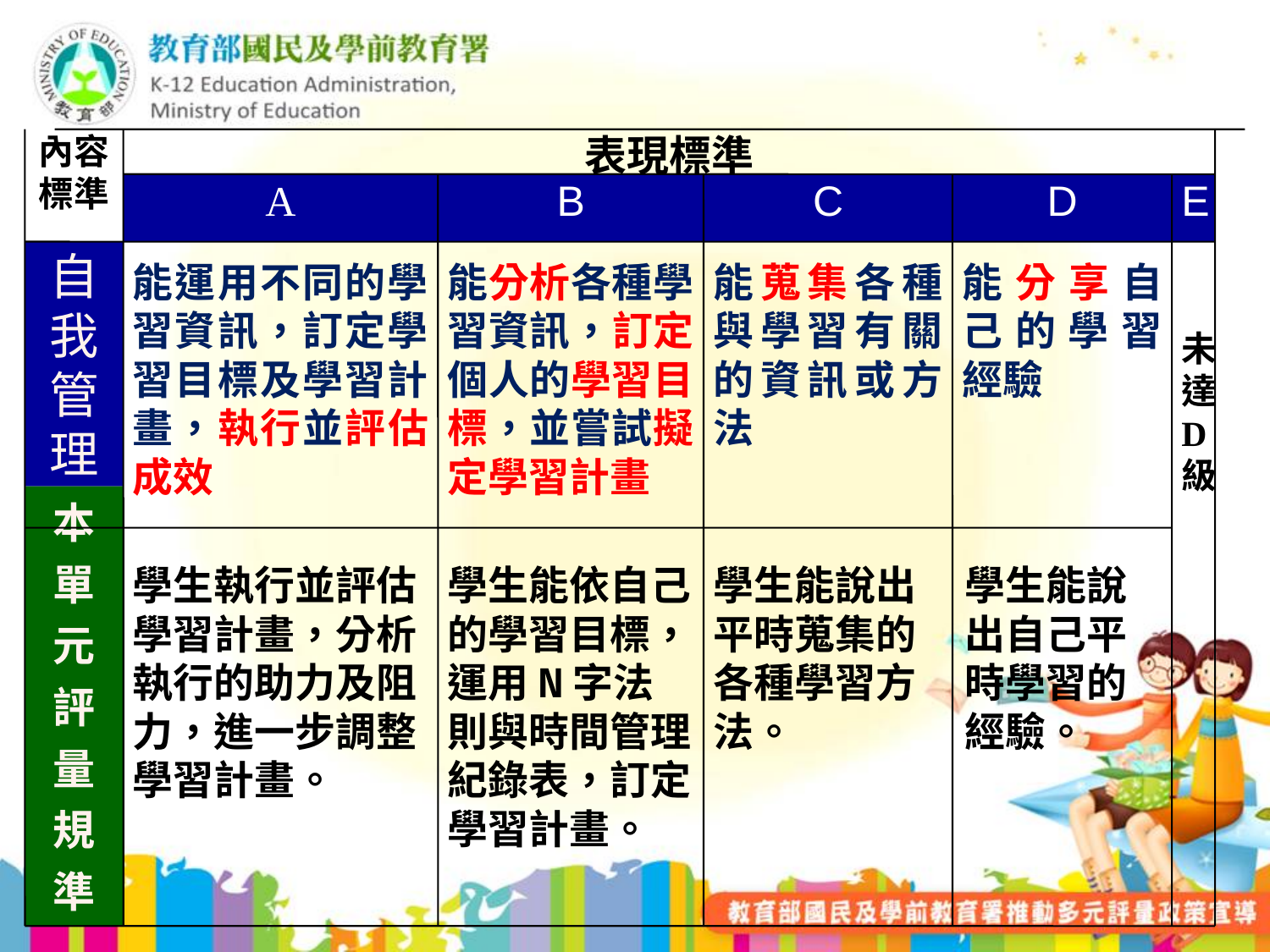

#
內容標準

表現標準

A

B

C

D

E

自
我
管
理

能運用不同的學習資訊，訂定學習目標及學習計畫，執行並評估成效
能分析各種學習資訊，訂定個人的學習目標，並嘗試擬定學習計畫
能蒐集各種與學習有關的資訊或方法
能分享自己的學習經驗

未達D級

本
單
元
評
量
規
準

學生執行並評估學習計畫，分析執行的助力及阻力，進一步調整學習計畫。
學生能依自己的學習目標，運用N字法則與時間管理紀錄表，訂定學習計畫。

學生能說出平時蒐集的各種學習方法。

學生能說出自己平時學習的經驗。